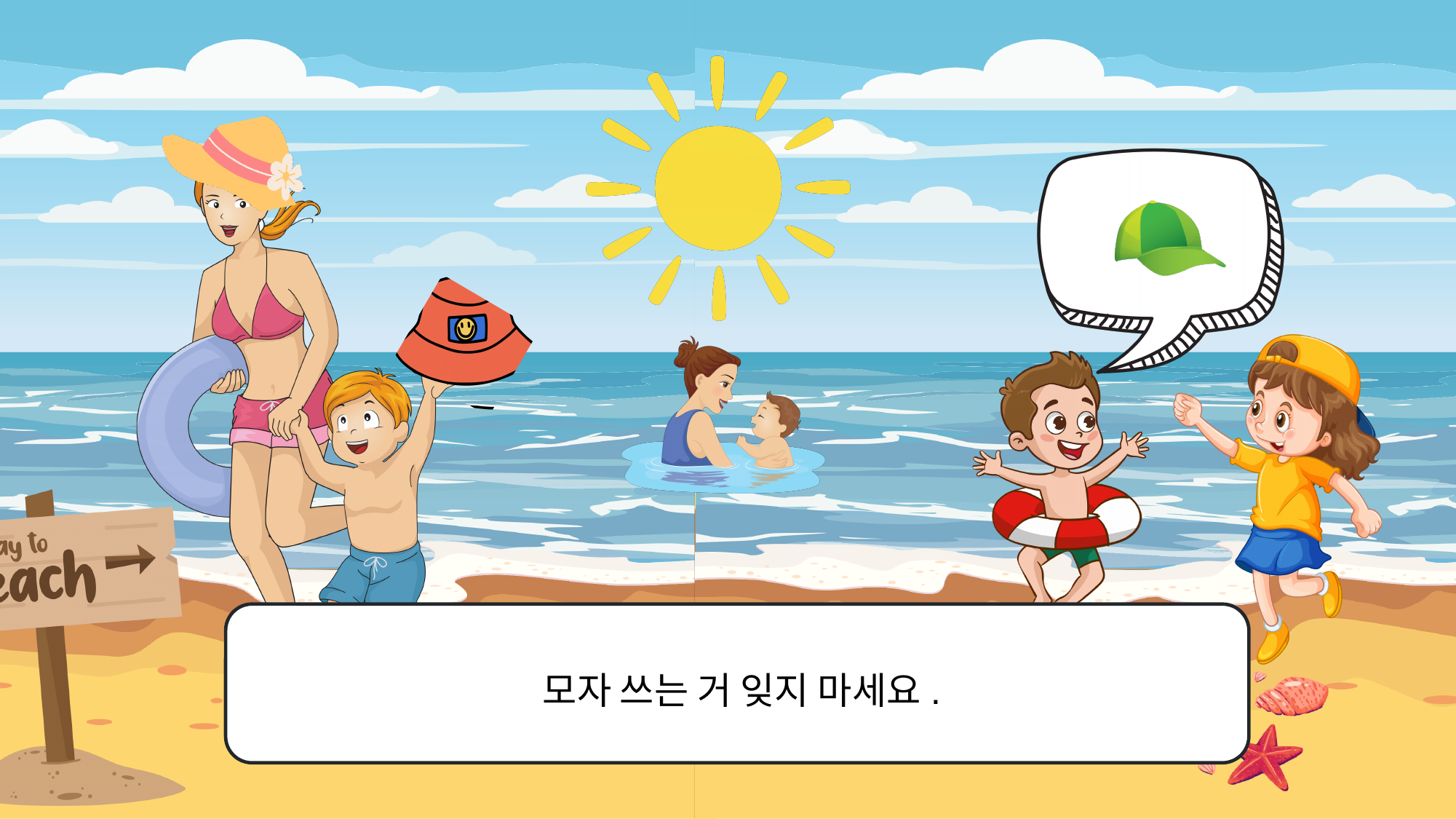

# Slide 10
​모자 쓰는 거 잊지 마세요.
10